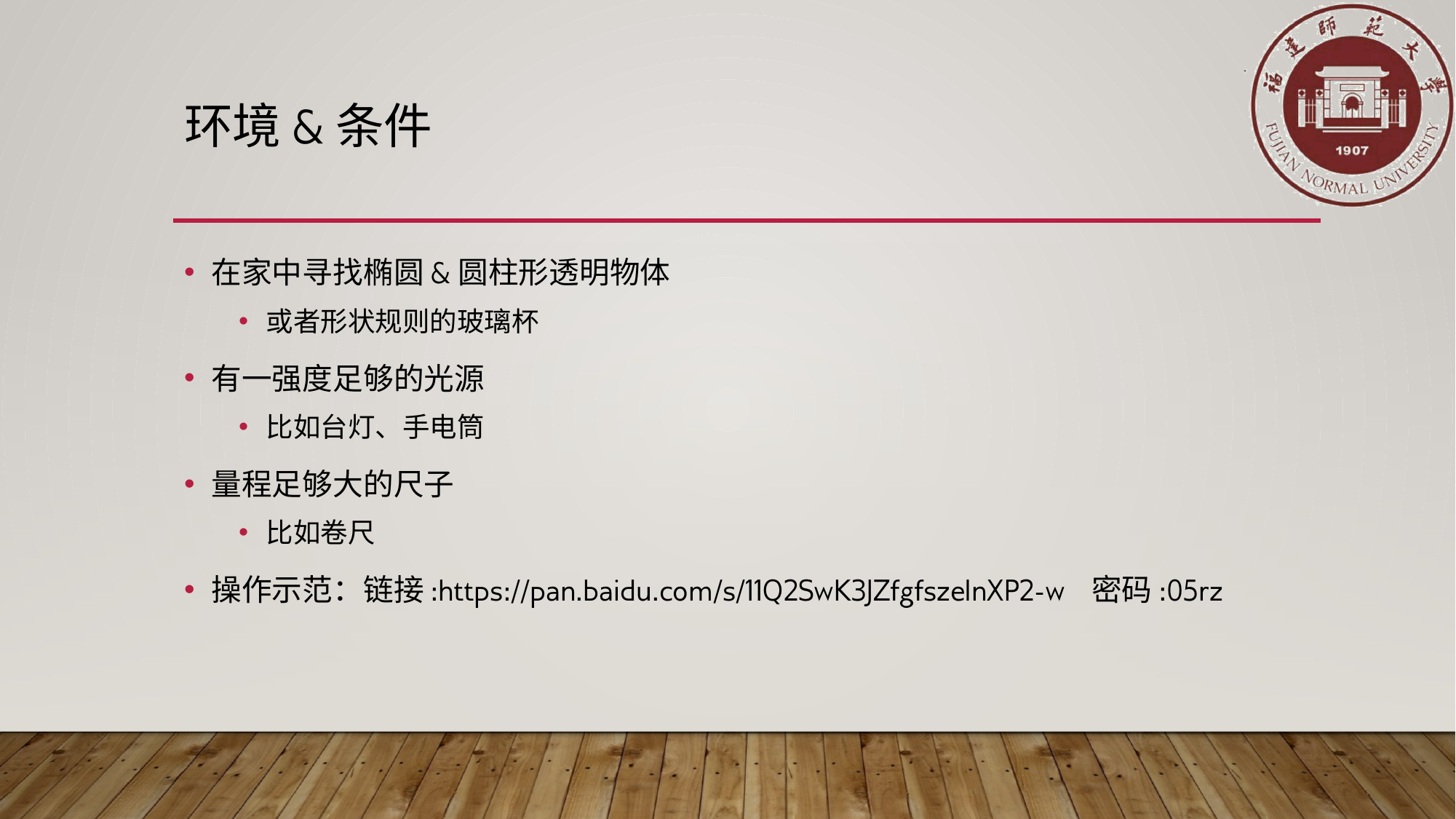

# 环境&条件
在家中寻找椭圆&圆柱形透明物体
或者形状规则的玻璃杯
有一强度足够的光源
比如台灯、手电筒
量程足够大的尺子
比如卷尺
操作示范：链接:https://pan.baidu.com/s/11Q2SwK3JZfgfszelnXP2-w  密码:05rz